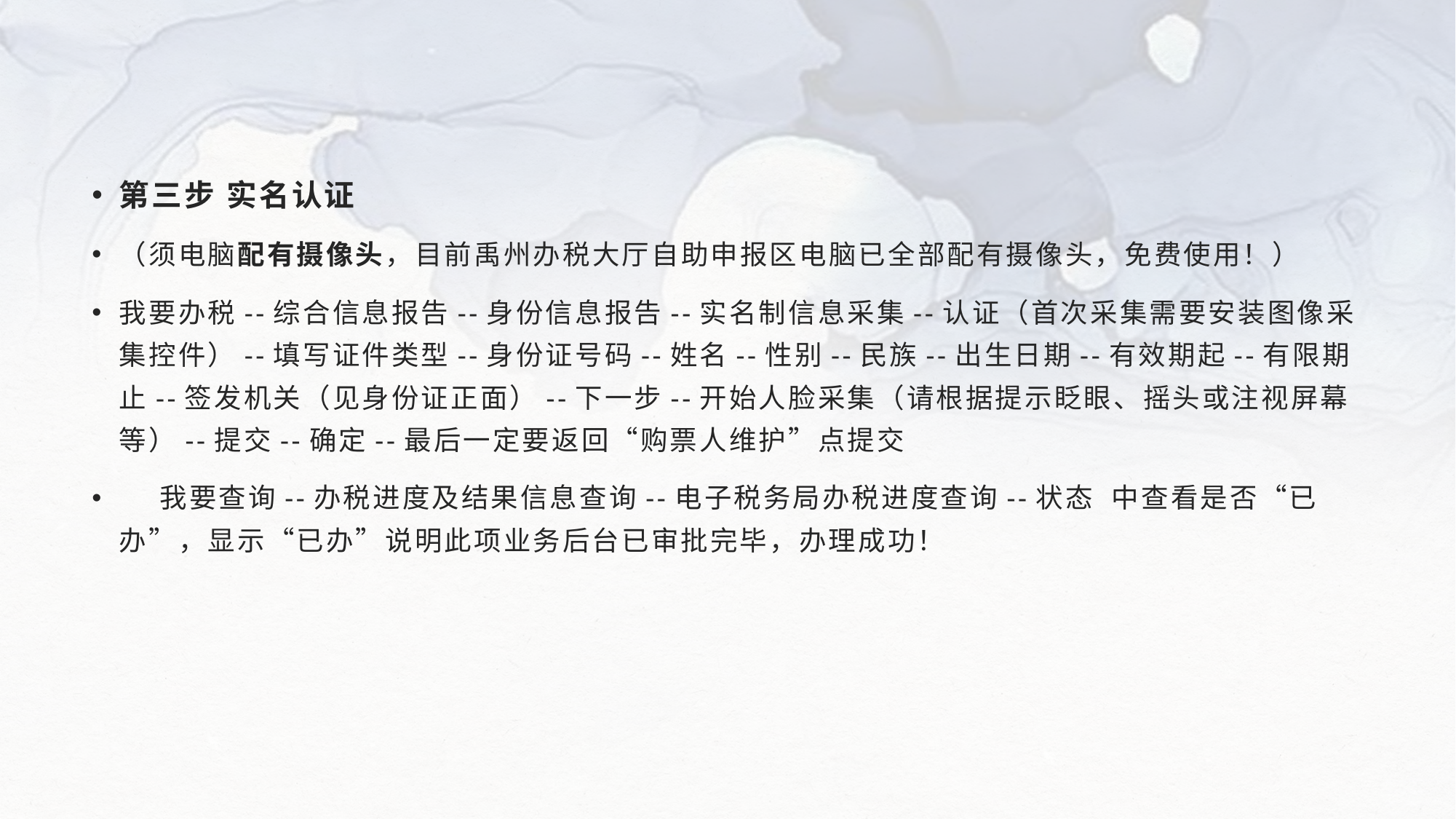

第三步 实名认证
（须电脑配有摄像头，目前禹州办税大厅自助申报区电脑已全部配有摄像头，免费使用！）
我要办税--综合信息报告--身份信息报告--实名制信息采集--认证（首次采集需要安装图像采集控件）--填写证件类型--身份证号码--姓名--性别--民族--出生日期--有效期起--有限期止--签发机关（见身份证正面）--下一步--开始人脸采集（请根据提示眨眼、摇头或注视屏幕等）--提交--确定--最后一定要返回“购票人维护”点提交
    我要查询--办税进度及结果信息查询--电子税务局办税进度查询--状态  中查看是否“已办”，显示“已办”说明此项业务后台已审批完毕，办理成功！